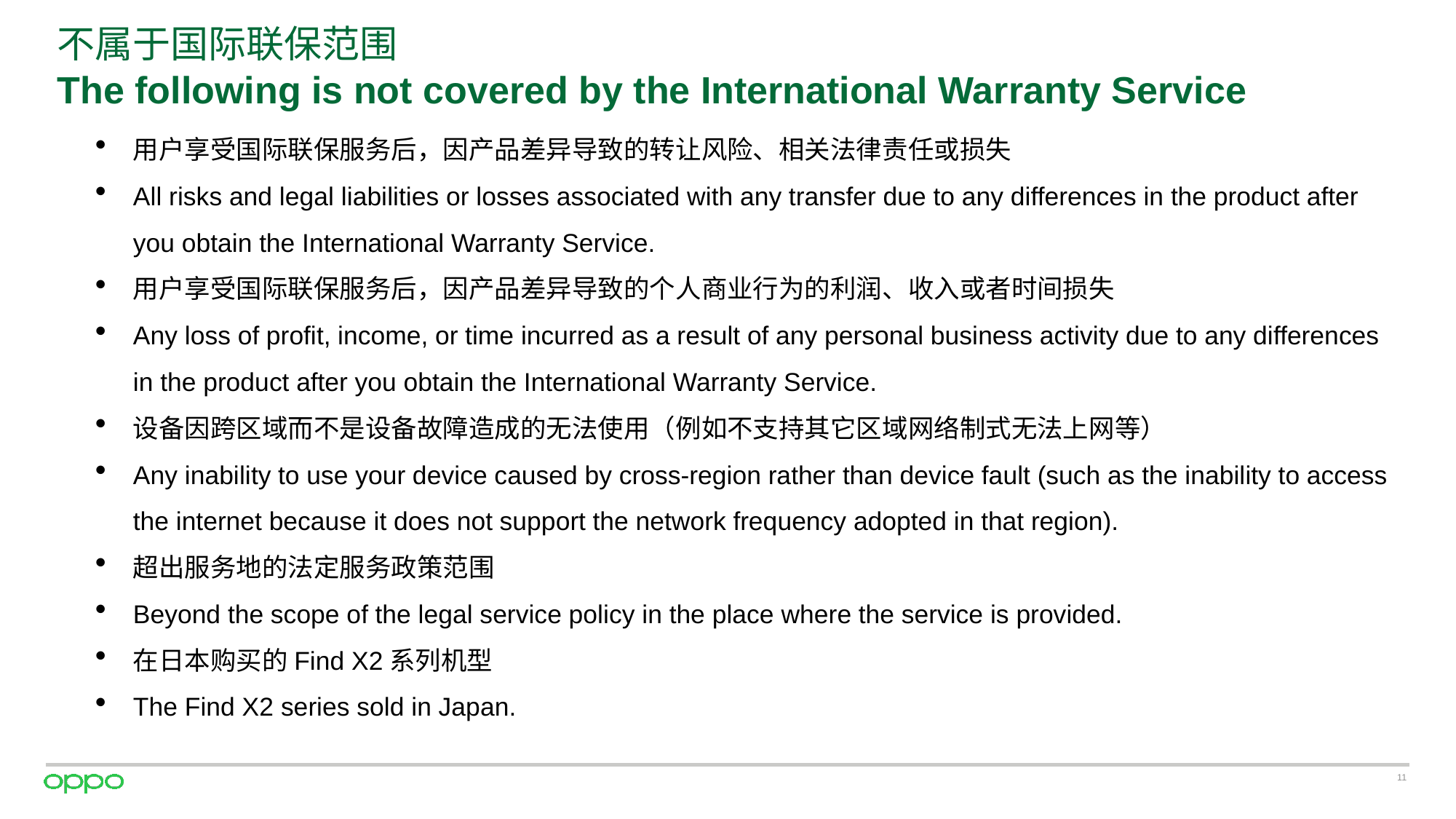

# 不属于国际联保范围 The following is not covered by the International Warranty Service
用户享受国际联保服务后，因产品差异导致的转让风险、相关法律责任或损失
All risks and legal liabilities or losses associated with any transfer due to any differences in the product after you obtain the International Warranty Service.
用户享受国际联保服务后，因产品差异导致的个人商业行为的利润、收入或者时间损失
Any loss of profit, income, or time incurred as a result of any personal business activity due to any differences in the product after you obtain the International Warranty Service.
设备因跨区域而不是设备故障造成的无法使用（例如不支持其它区域网络制式无法上网等）
Any inability to use your device caused by cross-region rather than device fault (such as the inability to access the internet because it does not support the network frequency adopted in that region).
超出服务地的法定服务政策范围
Beyond the scope of the legal service policy in the place where the service is provided.
在日本购买的Find X2系列机型
The Find X2 series sold in Japan.